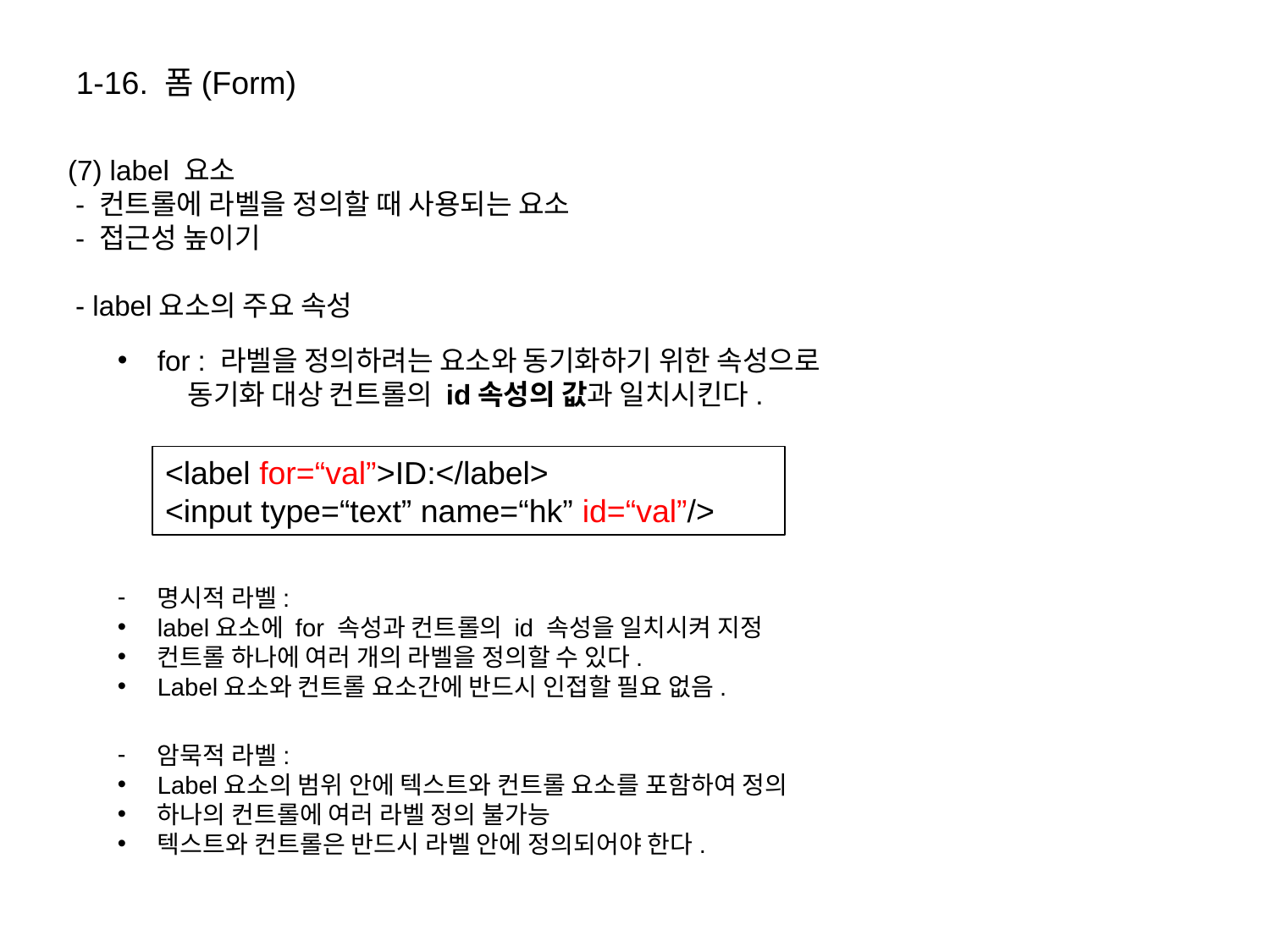

1-16. 폼(Form)
(7) label 요소
 - 컨트롤에 라벨을 정의할 때 사용되는 요소
 - 접근성 높이기

 - label요소의 주요 속성
for : 라벨을 정의하려는 요소와 동기화하기 위한 속성으로
          동기화 대상 컨트롤의 id속성의 값과 일치시킨다.
<label for=“val”>ID:</label>
<input type=“text” name=“hk” id=“val”/>
명시적 라벨:
label요소에 for 속성과 컨트롤의 id 속성을 일치시켜 지정
컨트롤 하나에 여러 개의 라벨을 정의할 수 있다.
Label요소와 컨트롤 요소간에 반드시 인접할 필요 없음.
암묵적 라벨:
Label요소의 범위 안에 텍스트와 컨트롤 요소를 포함하여 정의
하나의 컨트롤에 여러 라벨 정의 불가능
텍스트와 컨트롤은 반드시 라벨 안에 정의되어야 한다.